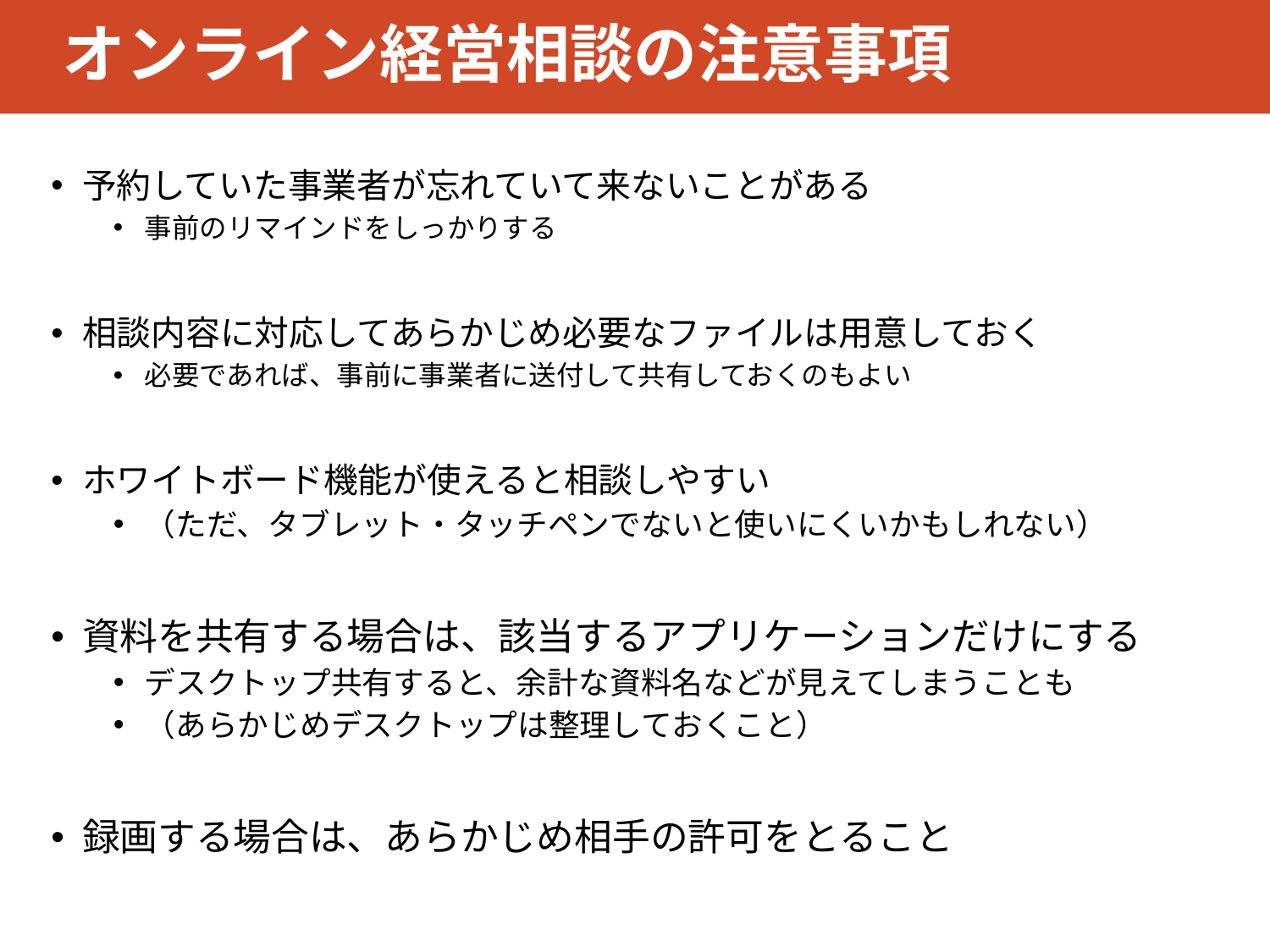

# オンライン経営相談の注意事項
12
予約していた事業者が忘れていて来ないことがある
事前のリマインドをしっかりする

相談内容に対応してあらかじめ必要なファイルは用意しておく
必要であれば、事前に事業者に送付して共有しておくのもよい

ホワイトボード機能が使えると相談しやすい
（ただ、タブレット・タッチペンでないと使いにくいかもしれない）

資料を共有する場合は、該当するアプリケーションだけにする
デスクトップ共有すると、余計な資料名などが見えてしまうことも
（あらかじめデスクトップは整理しておくこと）

録画する場合は、あらかじめ相手の許可をとること